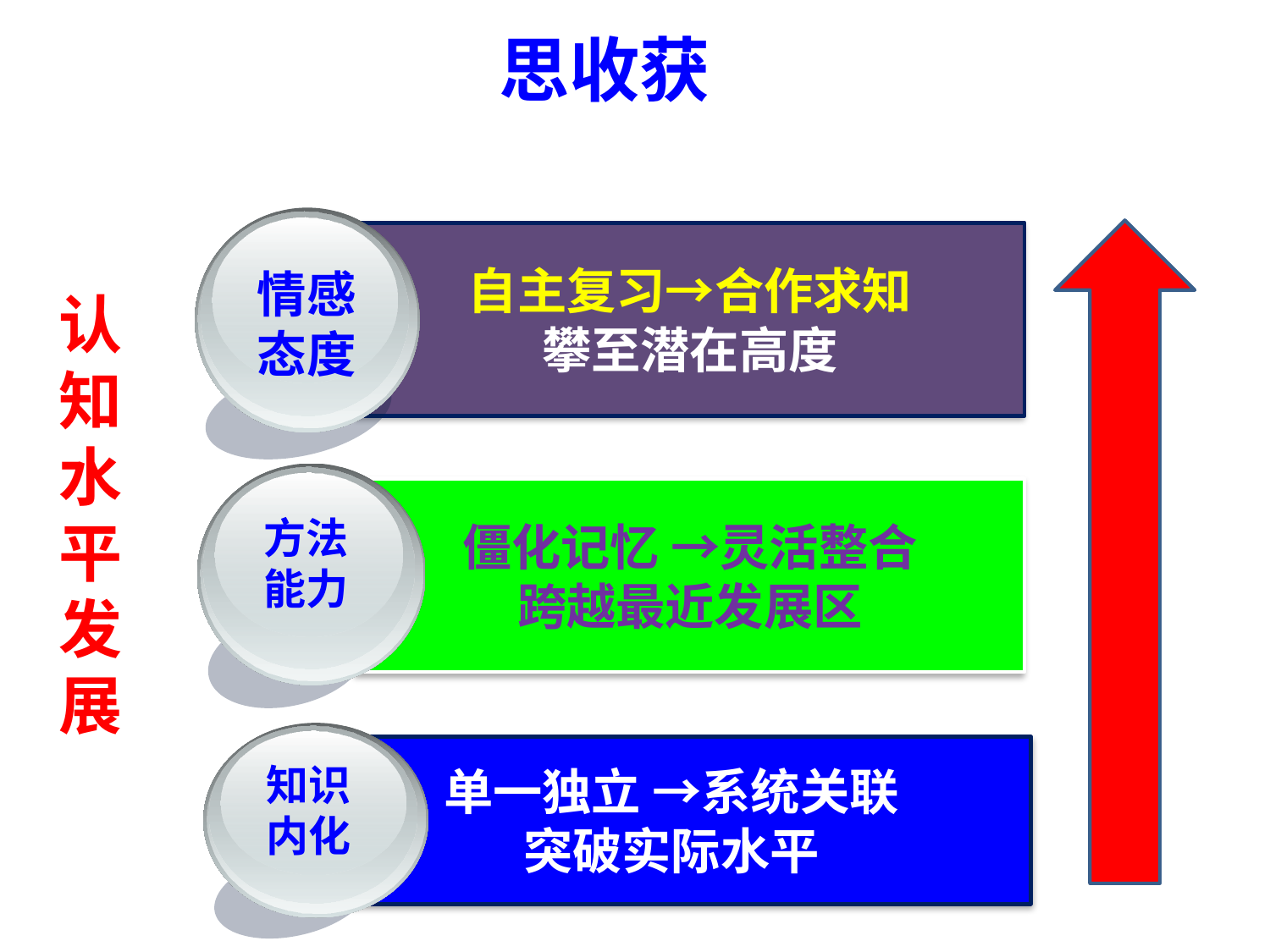

思收获

情感
态度
自主复习→合作求知
攀至潜在高度

认知水平发展

方法
能力
僵化记忆 →灵活整合
跨越最近发展区

知识
内化
单一独立 →系统关联
突破实际水平